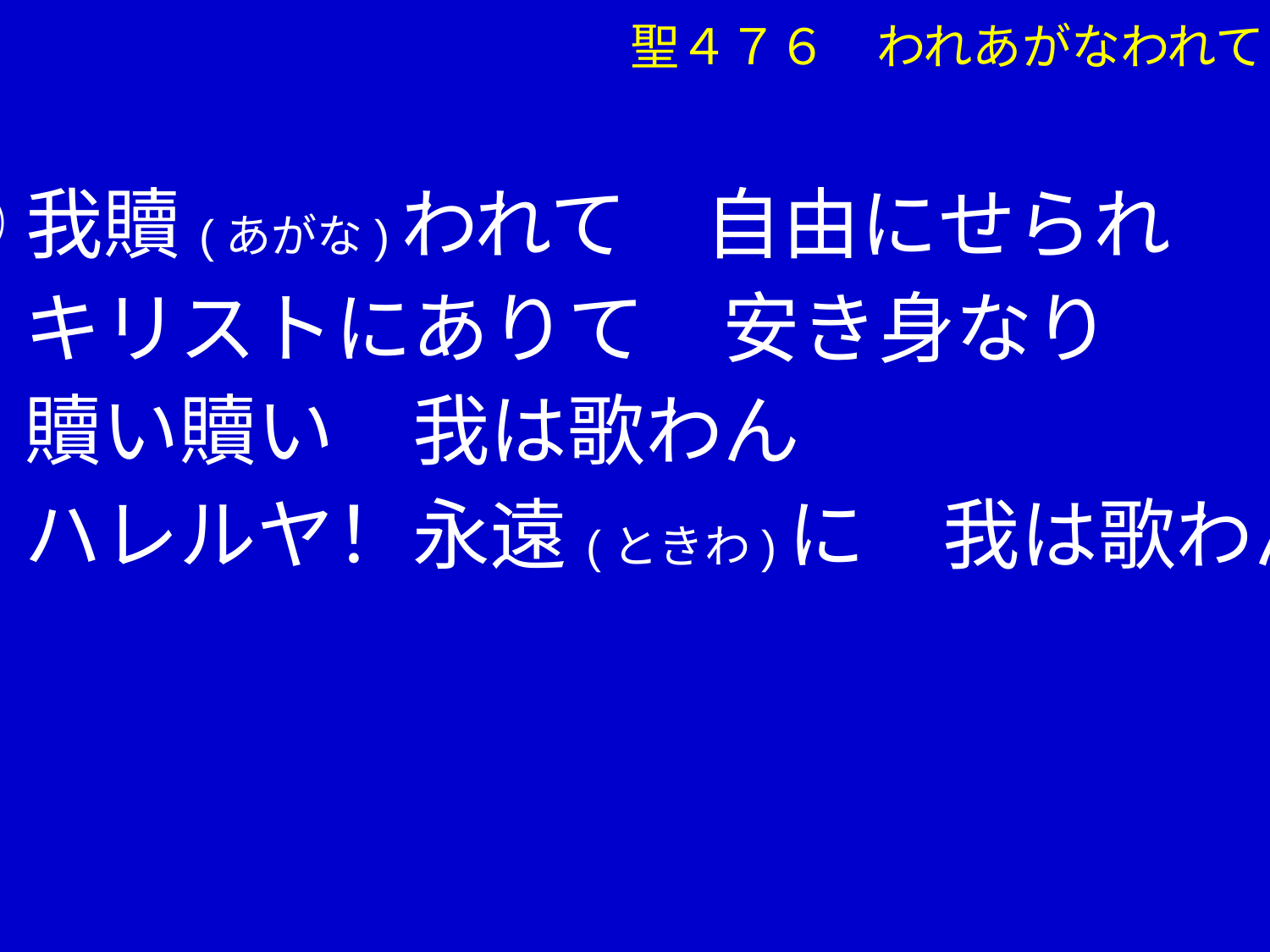

聖４７６　われあがなわれて
①我贖(あがな)われて　自由にせられ
　 キリストにありて　安き身なり
　 贖い贖い　我は歌わん
　 ハレルヤ！永遠(ときわ)に　我は歌わん